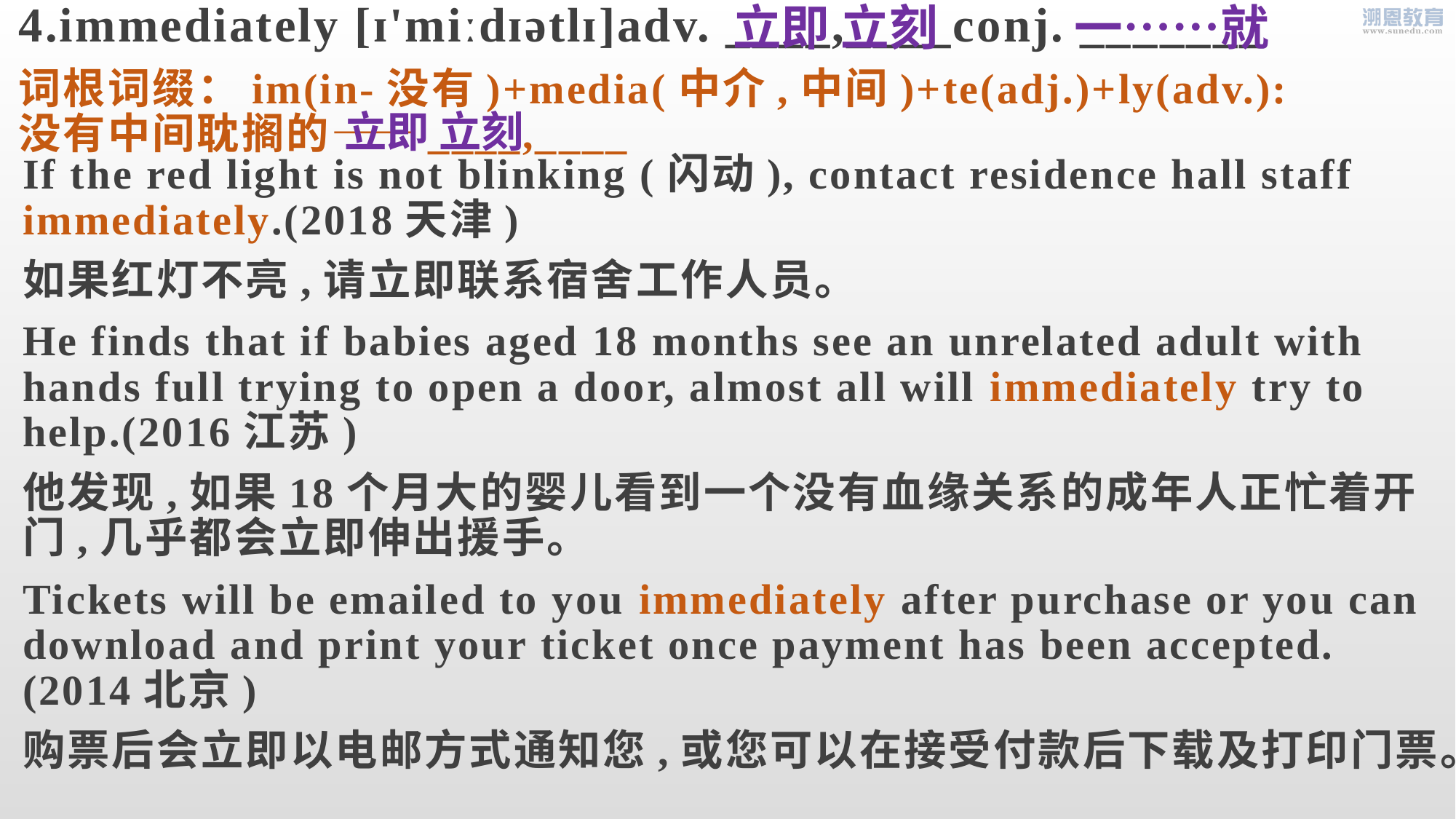

立即 立刻
一……就
4.immediately [ɪ'miːdɪətlɪ]adv. ____,____conj. _______
词根词缀：im(in-没有)+media(中介,中间)+te(adj.)+ly(adv.):没有中间耽搁的——____,____

立即 立刻
If the red light is not blinking (闪动), contact residence hall staff immediately.(2018天津)
如果红灯不亮,请立即联系宿舍工作人员。
He finds that if babies aged 18 months see an unrelated adult with hands full trying to open a door, almost all will immediately try to help.(2016江苏)
他发现,如果18个月大的婴儿看到一个没有血缘关系的成年人正忙着开门,几乎都会立即伸出援手。
Tickets will be emailed to you immediately after purchase or you can download and print your ticket once payment has been accepted.(2014北京)
购票后会立即以电邮方式通知您,或您可以在接受付款后下载及打印门票。